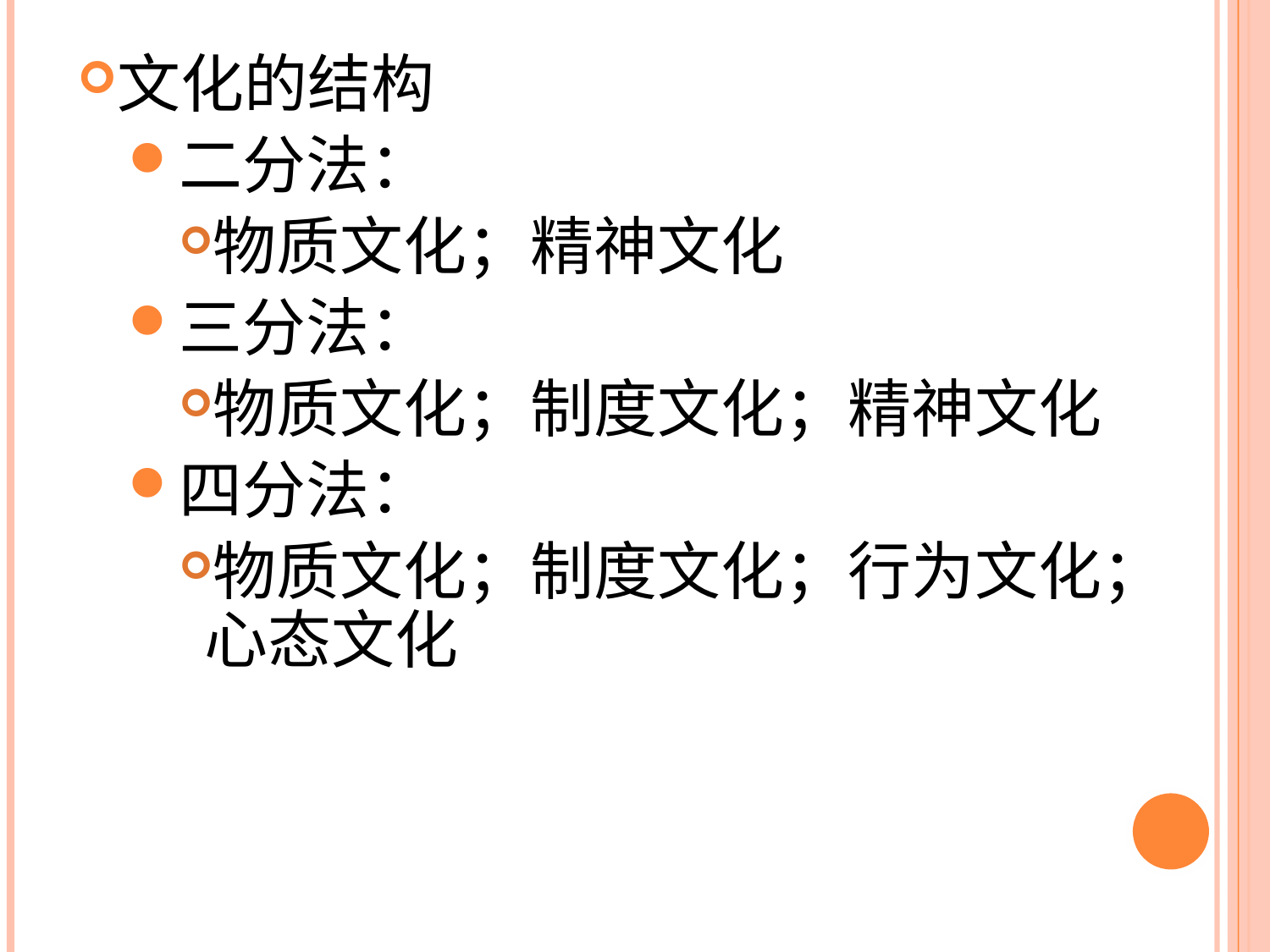

文化的结构
二分法：
物质文化；精神文化
三分法：
物质文化；制度文化；精神文化
四分法：
物质文化；制度文化；行为文化；心态文化